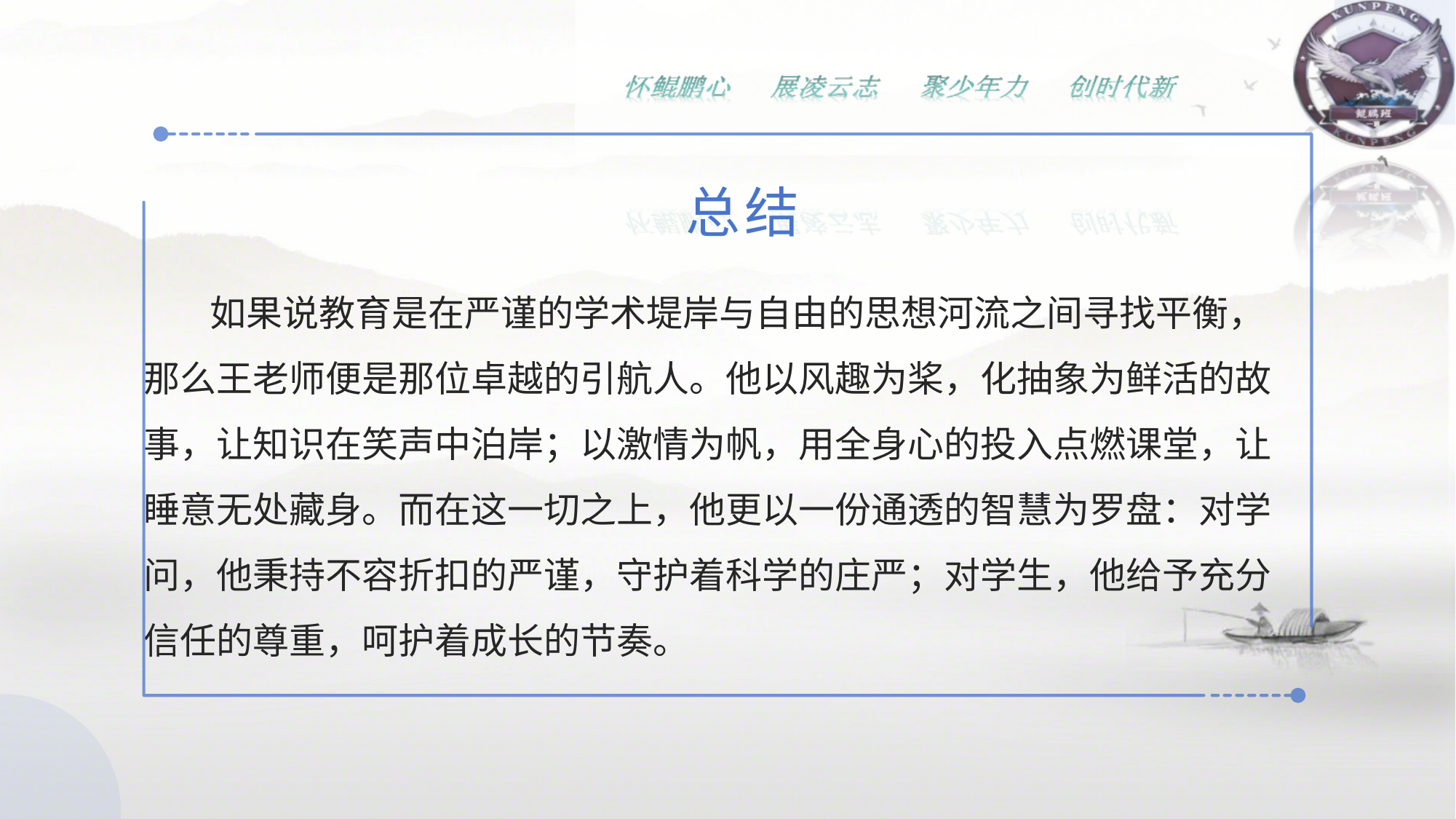

# 总结

       如果说教育是在严谨的学术堤岸与自由的思想河流之间寻找平衡，那么王老师便是那位卓越的引航人。他以风趣为桨，化抽象为鲜活的故事，让知识在笑声中泊岸；以激情为帆，用全身心的投入点燃课堂，让睡意无处藏身。而在这一切之上，他更以一份通透的智慧为罗盘：对学问，他秉持不容折扣的严谨，守护着科学的庄严；对学生，他给予充分信任的尊重，呵护着成长的节奏。